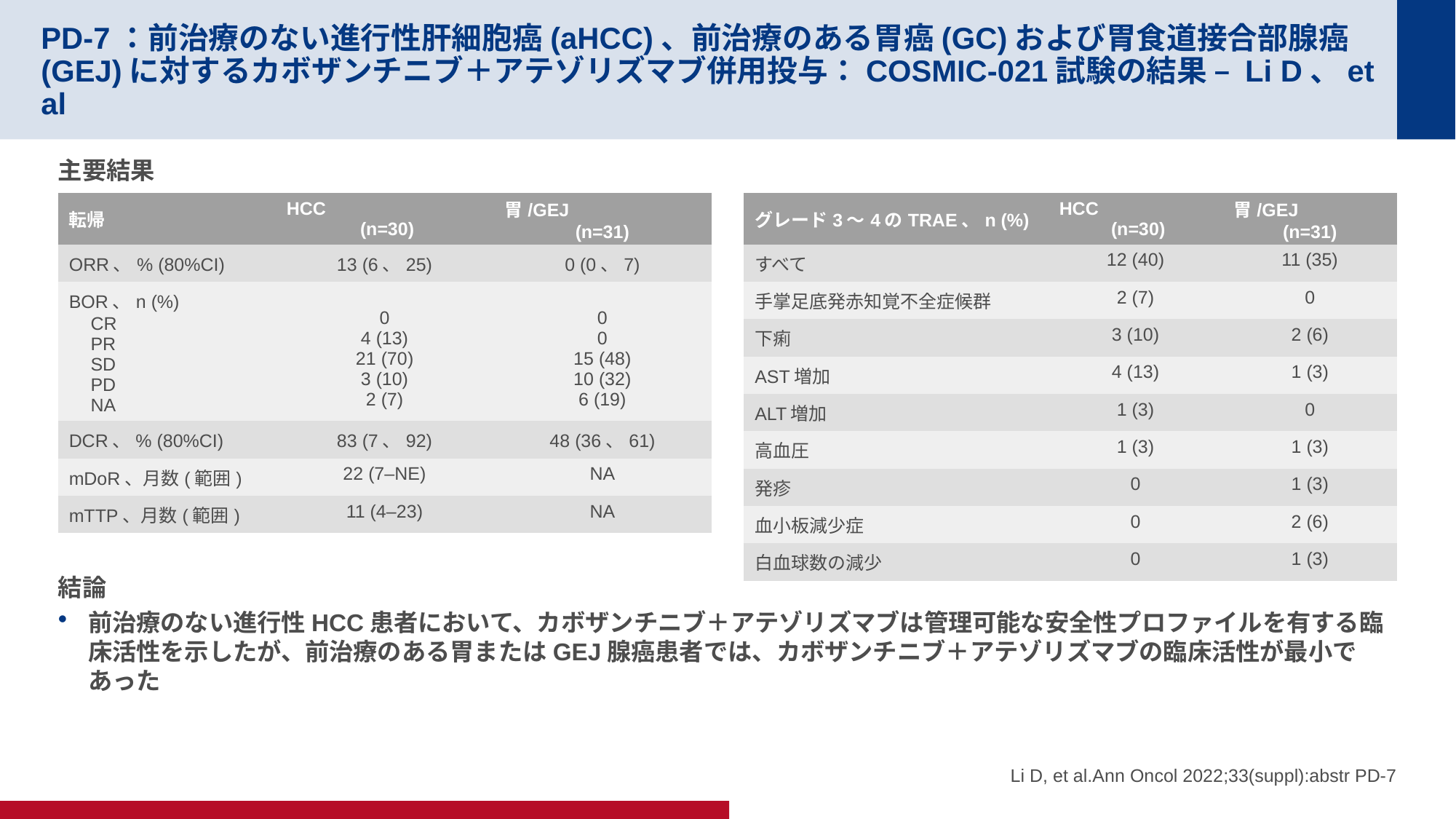

# PD-7：前治療のない進行性肝細胞癌(aHCC)、前治療のある胃癌(GC)および胃食道接合部腺癌(GEJ)に対するカボザンチニブ＋アテゾリズマブ併用投与：COSMIC-021試験の結果 – Li D、et al
主要結果
結論
前治療のない進行性HCC患者において、カボザンチニブ＋アテゾリズマブは管理可能な安全性プロファイルを有する臨床活性を示したが、前治療のある胃またはGEJ腺癌患者では、カボザンチニブ＋アテゾリズマブの臨床活性が最小であった
| 転帰 | HCC (n=30) | 胃/GEJ (n=31) |
| --- | --- | --- |
| ORR、% (80%CI) | 13 (6、25) | 0 (0、7) |
| BOR、n (%) CR PR SD PD NA | 0 4 (13) 21 (70) 3 (10) 2 (7) | 0 0 15 (48) 10 (32) 6 (19) |
| DCR、% (80%CI) | 83 (7、92) | 48 (36、61) |
| mDoR、月数(範囲) | 22 (7–NE) | NA |
| mTTP、月数(範囲) | 11 (4–23) | NA |
| グレード3～4のTRAE、n (%) | HCC (n=30) | 胃/GEJ (n=31) |
| --- | --- | --- |
| すべて | 12 (40) | 11 (35) |
| 手掌足底発赤知覚不全症候群 | 2 (7) | 0 |
| 下痢 | 3 (10) | 2 (6) |
| AST増加 | 4 (13) | 1 (3) |
| ALT増加 | 1 (3) | 0 |
| 高血圧 | 1 (3) | 1 (3) |
| 発疹 | 0 | 1 (3) |
| 血小板減少症 | 0 | 2 (6) |
| 白血球数の減少 | 0 | 1 (3) |
Li D, et al.Ann Oncol 2022;33(suppl):abstr PD-7